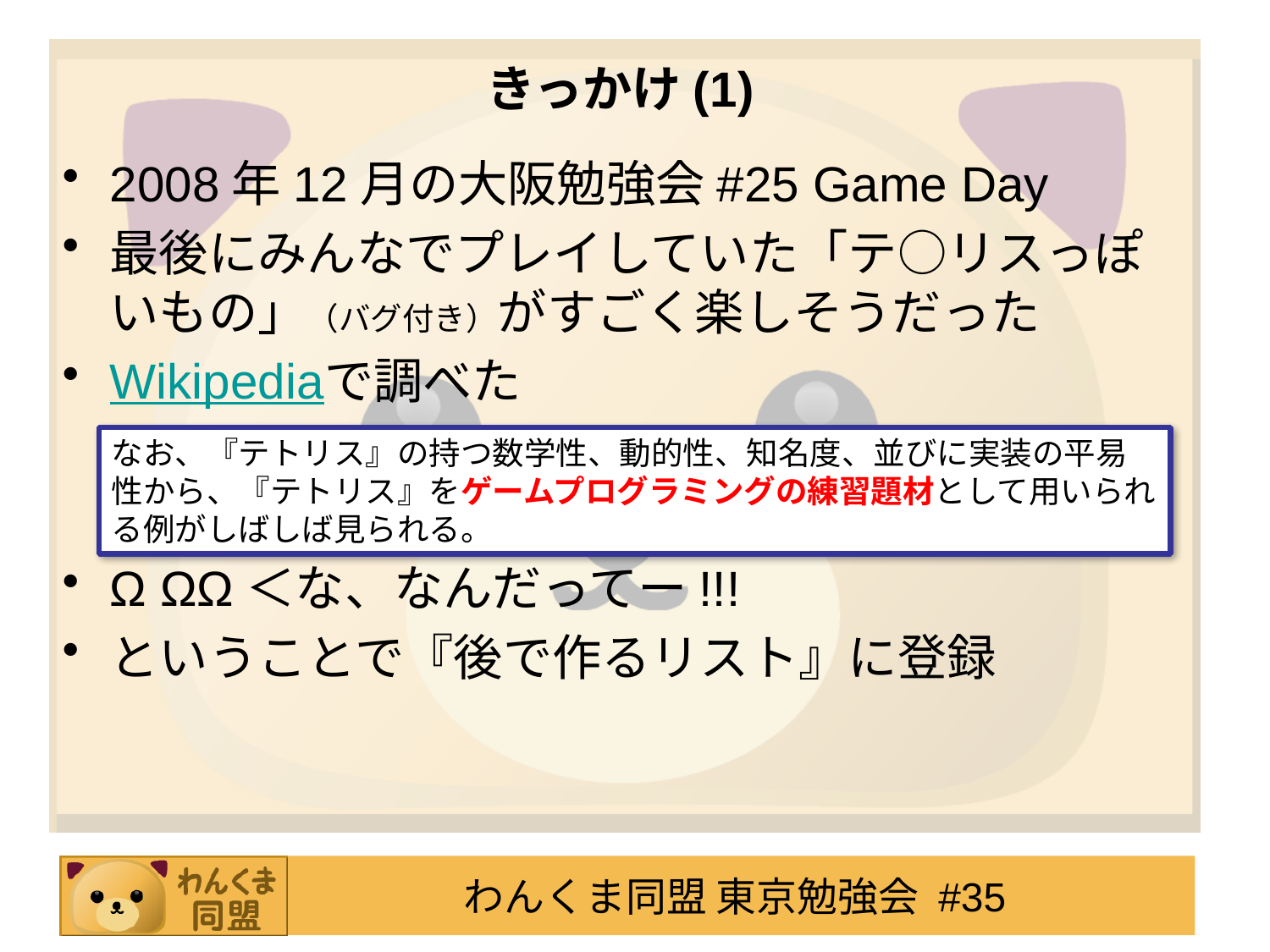

# きっかけ(1)
2008年12月の大阪勉強会#25 Game Day
最後にみんなでプレイしていた「テ○リスっぽいもの」（バグ付き）がすごく楽しそうだった
Wikipediaで調べた

Ω ΩΩ＜な、なんだってー!!!
ということで『後で作るリスト』に登録
なお、『テトリス』の持つ数学性、動的性、知名度、並びに実装の平易性から、『テトリス』をゲームプログラミングの練習題材として用いられる例がしばしば見られる。